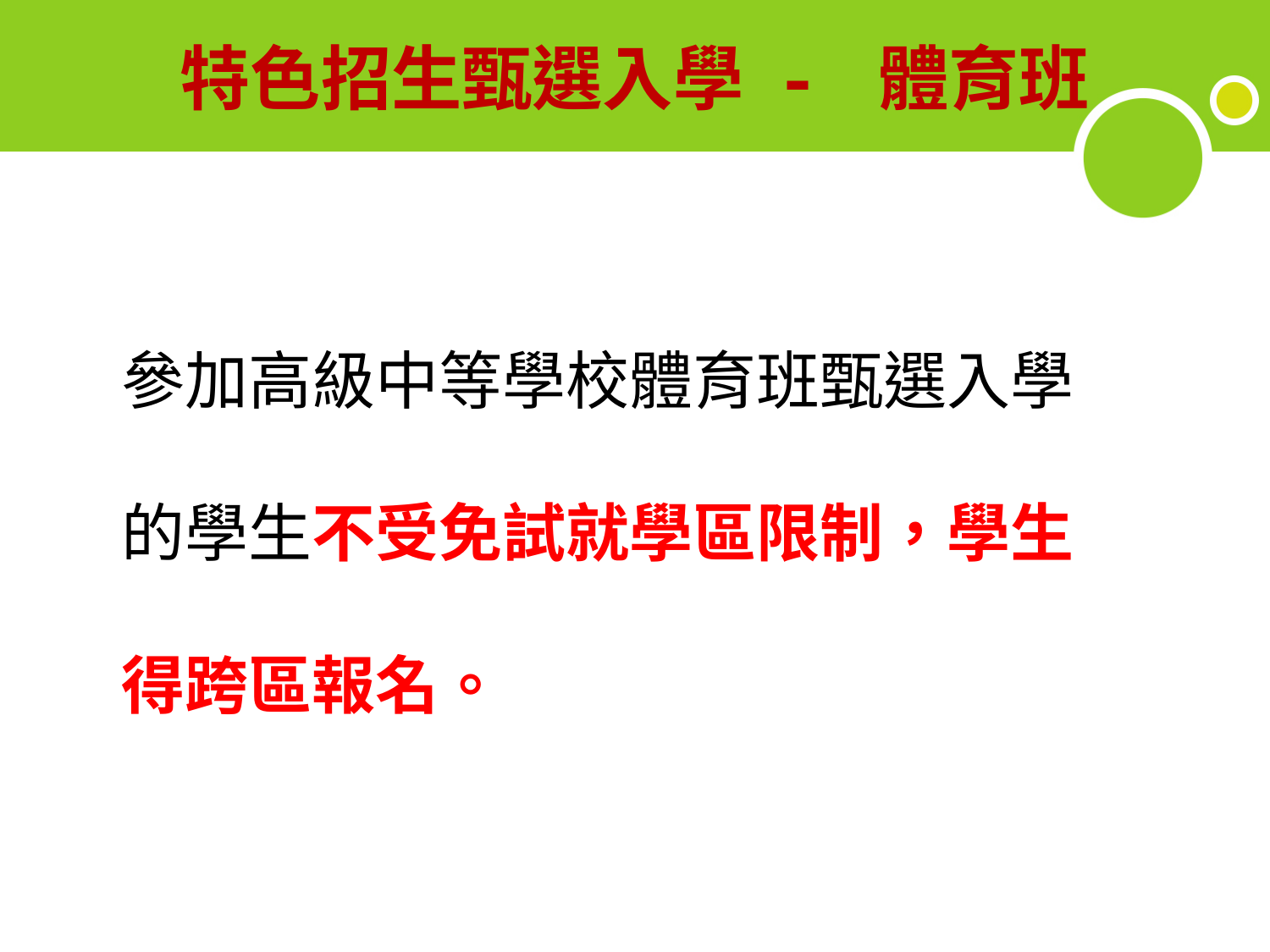

# 特色招生甄選入學 - 體育班
參加高級中等學校體育班甄選入學的學生不受免試就學區限制，學生得跨區報名。